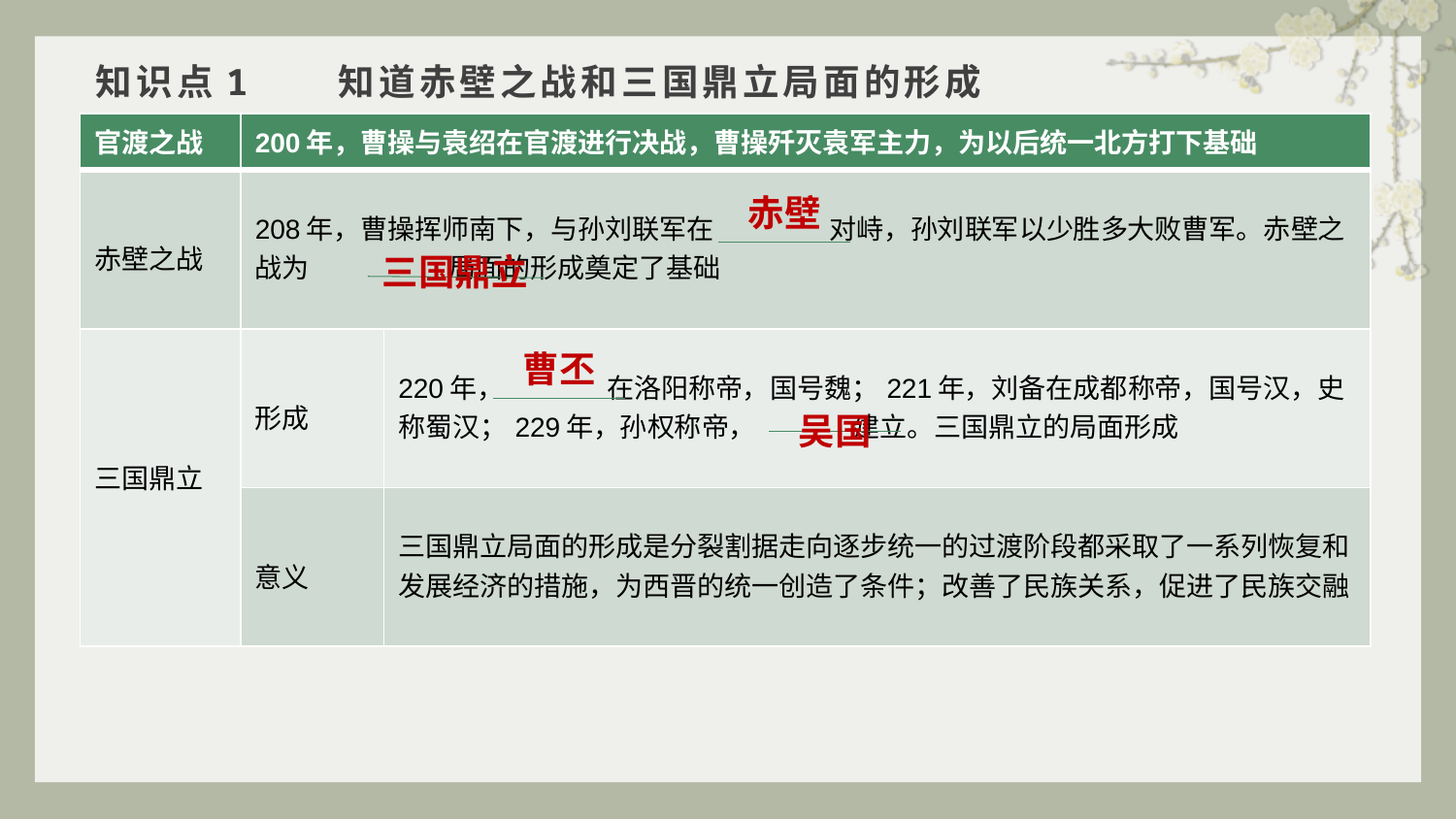

# 知识点1   知道赤壁之战和三国鼎立局面的形成
| 官渡之战 | 200年，曹操与袁绍在官渡进行决战，曹操歼灭袁军主力，为以后统一北方打下基础 |  |
| --- | --- | --- |
| 赤壁之战 | 208年，曹操挥师南下，与孙刘联军在 对峙，孙刘联军以少胜多大败曹军。赤壁之战为 局面的形成奠定了基础 |  |
| 三国鼎立 | 形成 | 220年， 在洛阳称帝，国号魏；221年，刘备在成都称帝，国号汉，史称蜀汉；229年，孙权称帝， 建立。三国鼎立的局面形成 |
|  | 意义 | 三国鼎立局面的形成是分裂割据走向逐步统一的过渡阶段都采取了一系列恢复和发展经济的措施，为西晋的统一创造了条件；改善了民族关系，促进了民族交融 |
赤壁
三国鼎立
曹丕
吴国